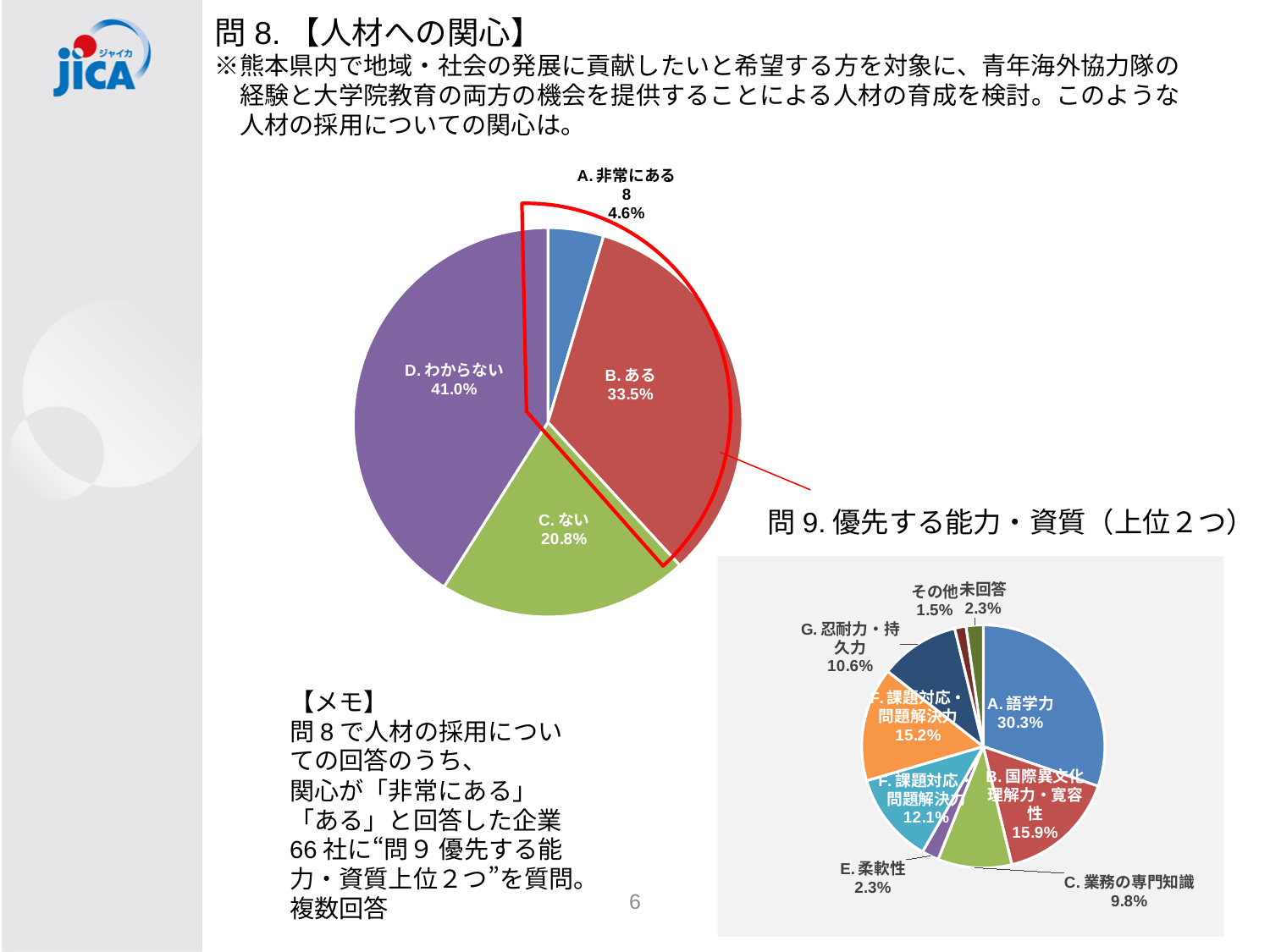

# 問8.【人材への関心】 ※熊本県内で地域・社会の発展に貢献したいと希望する方を対象に、青年海外協力隊の 　経験と大学院教育の両方の機会を提供することによる人材の育成を検討。このような 　人材の採用についての関心は。

### Chart

| Category |
|---|

### Chart

| Category |  |
|---|---|
| A.非常にある | 8.0 |
| B.ある | 58.0 |
| C.ない | 36.0 |
| D.わからない | 71.0 |
問9.優先する能力・資質（上位２つ）

### Chart

| Category |  |
|---|---|
| A.語学力 | 40.0 |
| B.国際異文化理解力・寛容性 | 21.0 |
| C.業務の専門知識 | 13.0 |
| E.柔軟性 | 3.0 |
| F.課題対応・問題解決力 | 16.0 |
| F.課題対応・問題解決力 | 20.0 |
| G.忍耐力・持久力 | 14.0 |
| その他 | 2.0 |
| 未回答 | 3.0 |
【メモ】
問8で人材の採用についての回答のうち、
関心が「非常にある」「ある」と回答した企業66社に“問９ 優先する能力・資質上位２つ”を質問。複数回答
6